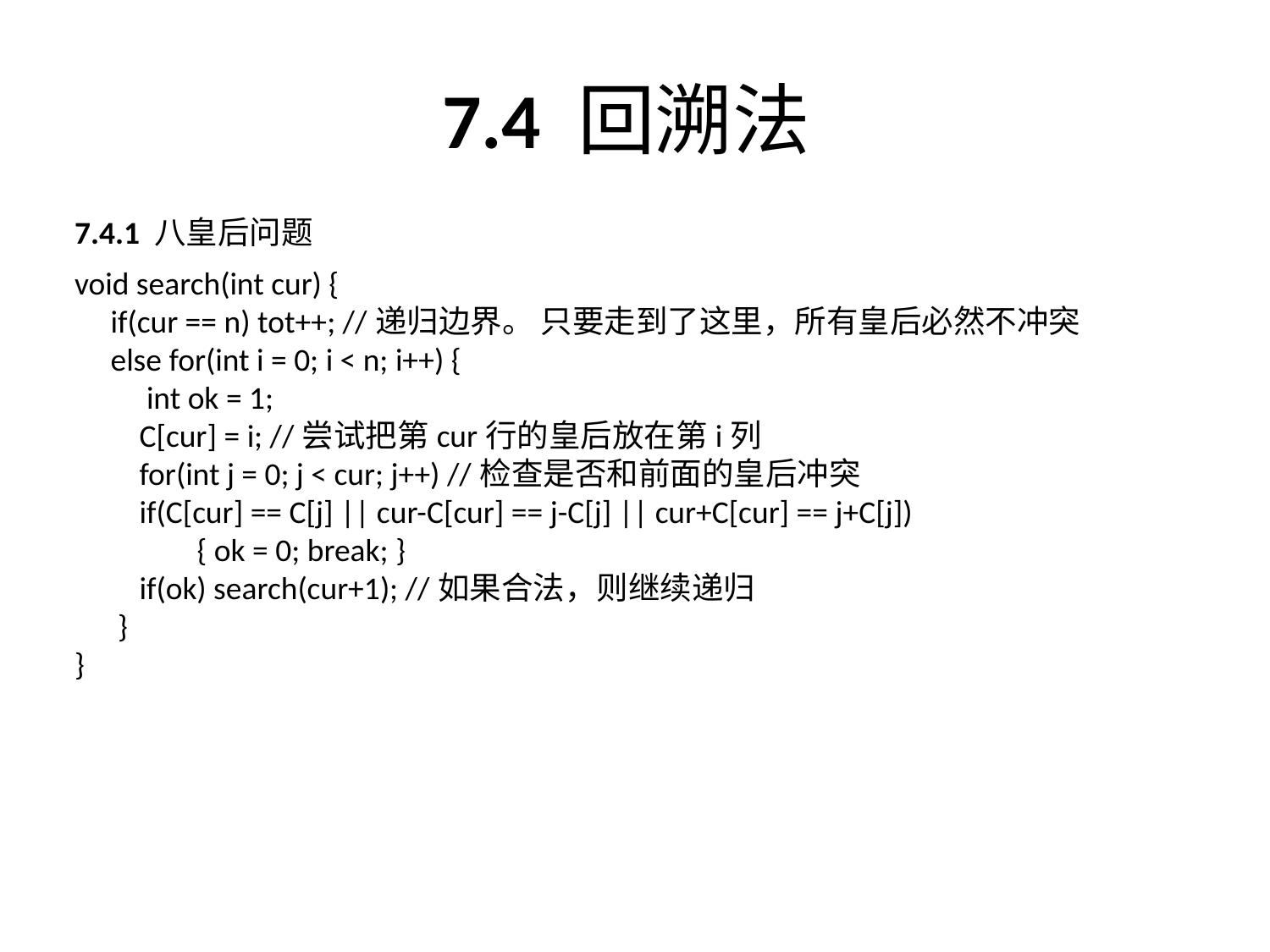

# 7.4 回溯法
7.4.1 八皇后问题
void search(int cur) {
     if(cur == n) tot++; //递归边界。 只要走到了这里，所有皇后必然不冲突
     else for(int i = 0; i < n; i++) {
          int ok = 1;
         C[cur] = i; //尝试把第cur行的皇后放在第i列
         for(int j = 0; j < cur; j++) //检查是否和前面的皇后冲突
         if(C[cur] == C[j] || cur-C[cur] == j-C[j] || cur+C[cur] == j+C[j])
                 { ok = 0; break; }
         if(ok) search(cur+1); //如果合法，则继续递归
      }
}